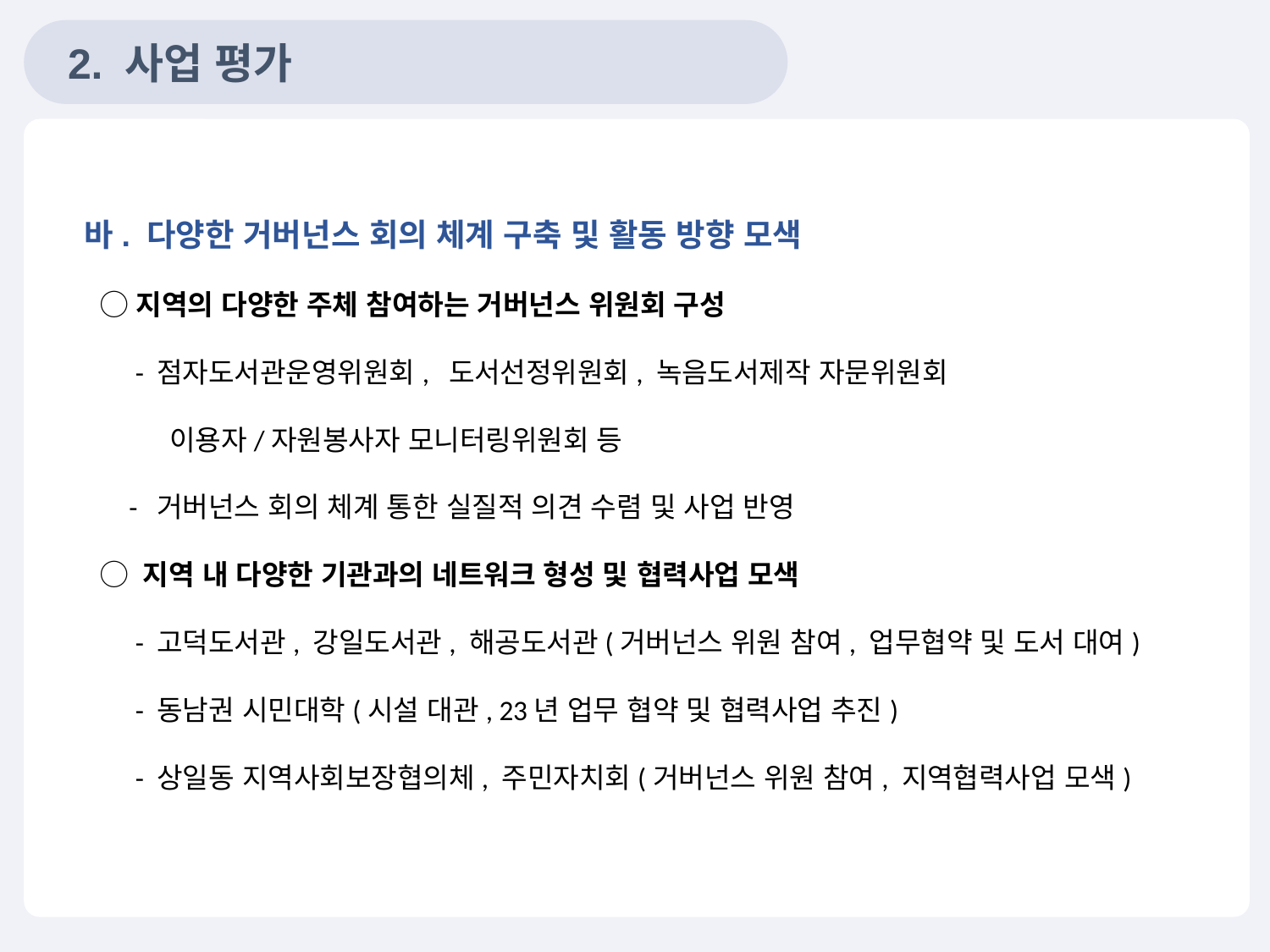

2. 사업 평가

바. 다양한 거버넌스 회의 체계 구축 및 활동 방향 모색
  ◯ 지역의 다양한 주체 참여하는 거버넌스 위원회 구성
        - 점자도서관운영위원회,  도서선정위원회, 녹음도서제작 자문위원회
          이용자/자원봉사자 모니터링위원회 등
       -  거버넌스 회의 체계 통한 실질적 의견 수렴 및 사업 반영
  ◯ 지역 내 다양한 기관과의 네트워크 형성 및 협력사업 모색
        - 고덕도서관, 강일도서관, 해공도서관(거버넌스 위원 참여, 업무협약 및 도서 대여)
        - 동남권 시민대학(시설 대관, 23년 업무 협약 및 협력사업 추진)
        - 상일동 지역사회보장협의체, 주민자치회(거버넌스 위원 참여, 지역협력사업 모색)